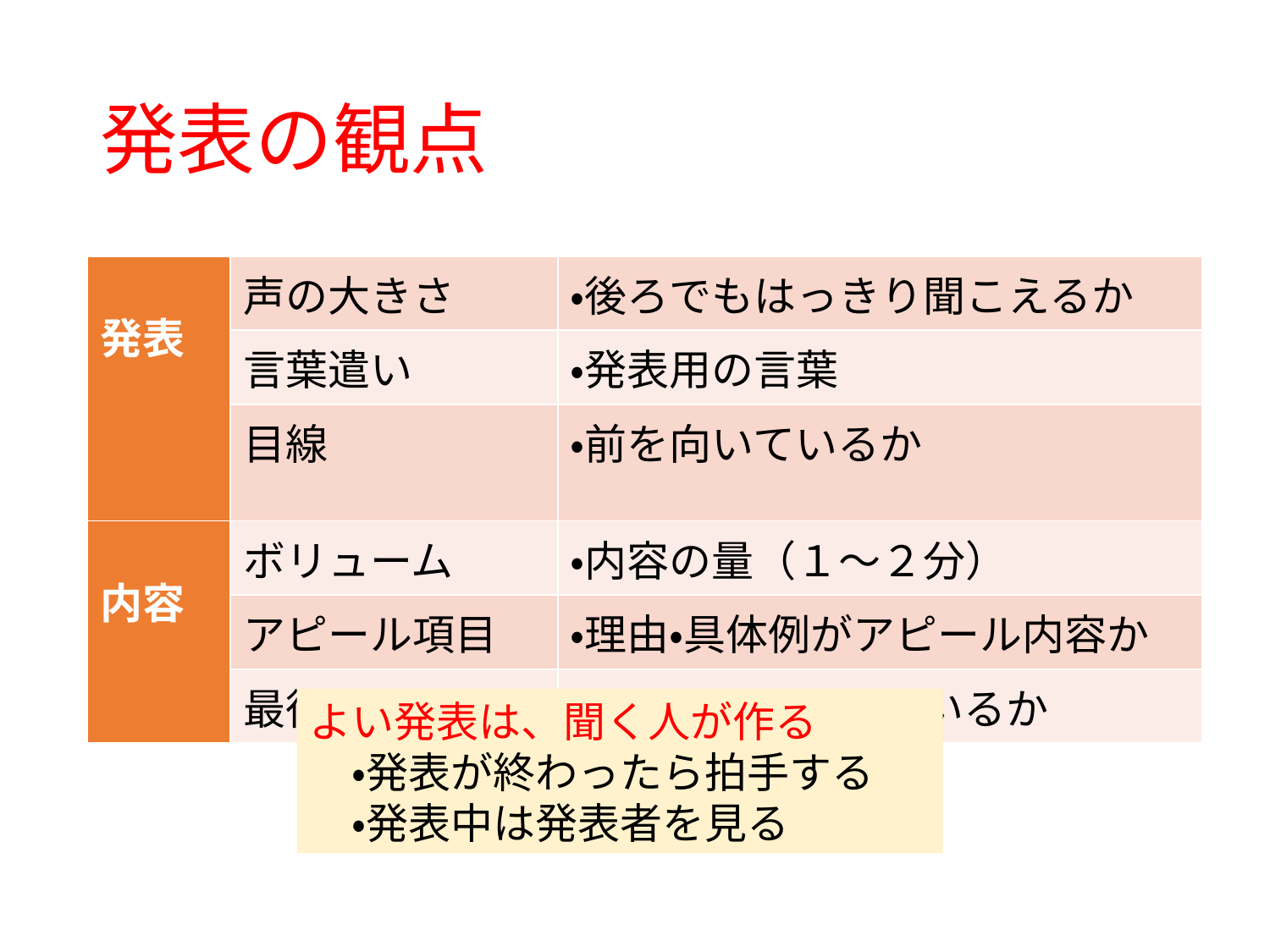

# 発表の観点
| 発表 | 声の大きさ | ・後ろでもはっきり聞こえるか |
| --- | --- | --- |
|  | 言葉遣い | ・発表用の言葉 |
|  | 目線 | ・前を向いているか |
| 内容 | ボリューム | ・内容の量（１～２分） |
|  | アピール項目 | ・理由・具体例がアピール内容か |
|  | 最後の呼びかけ | ・プレゼンになっているか |
よい発表は、聞く人が作る
　・発表が終わったら拍手する
　・発表中は発表者を見る